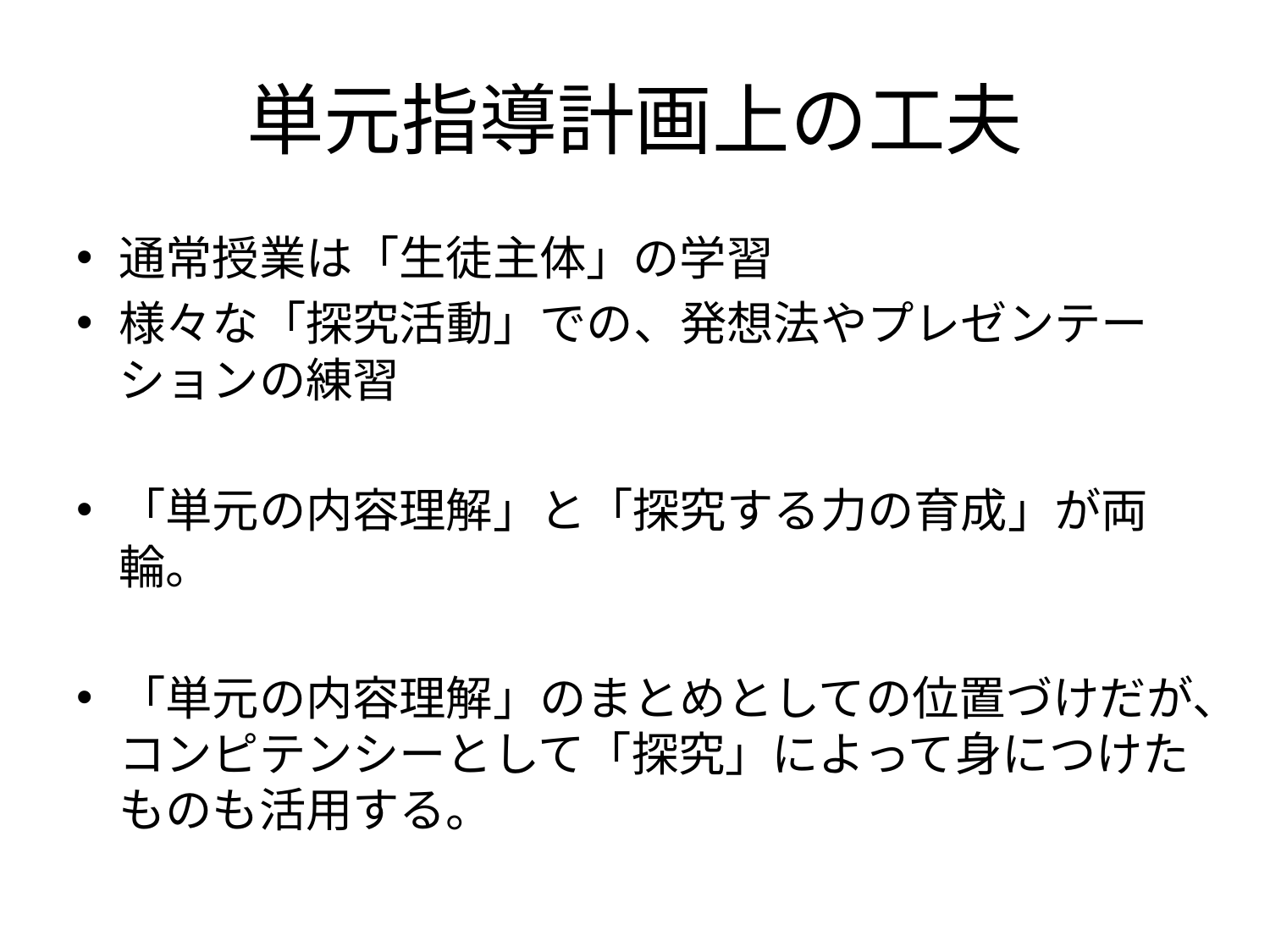

# 単元指導計画上の工夫
通常授業は「生徒主体」の学習
様々な「探究活動」での、発想法やプレゼンテーションの練習

「単元の内容理解」と「探究する力の育成」が両輪。

「単元の内容理解」のまとめとしての位置づけだが、コンピテンシーとして「探究」によって身につけたものも活用する。